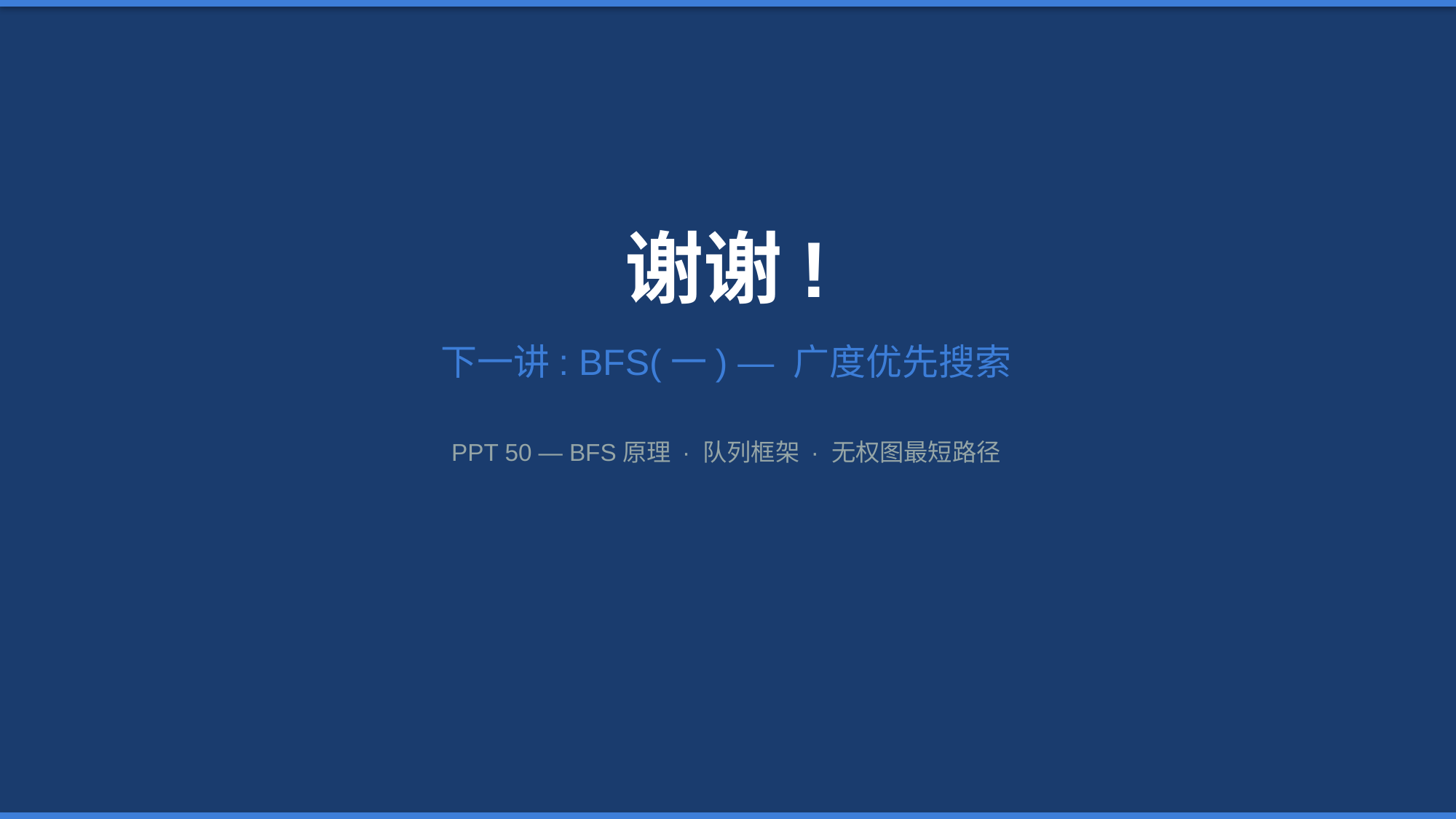

谢谢!
下一讲: BFS(一) — 广度优先搜索
PPT 50 — BFS原理 · 队列框架 · 无权图最短路径